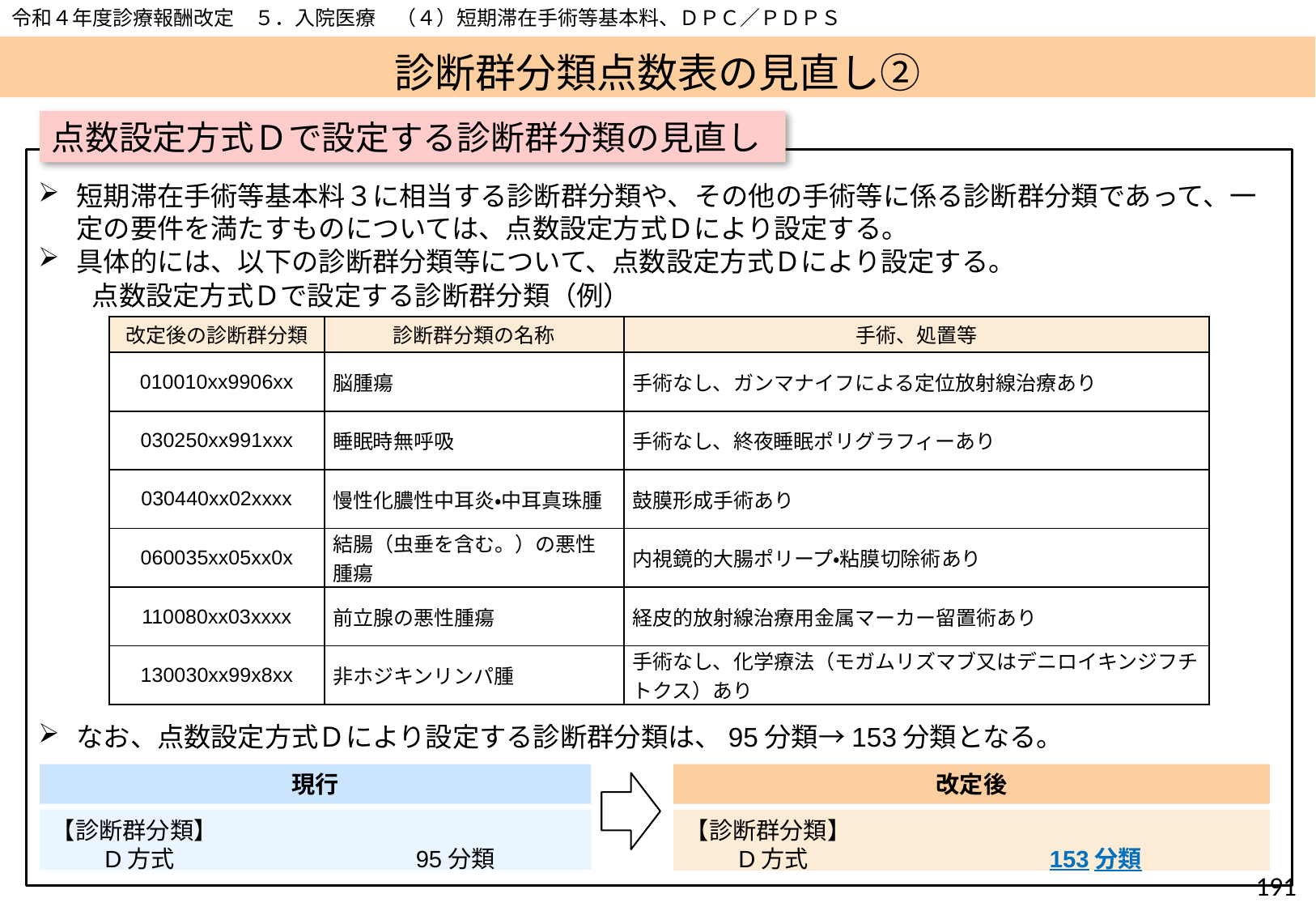

令和４年度診療報酬改定　５．入院医療　（４）短期滞在手術等基本料、ＤＰＣ／ＰＤＰＳ
# 診断群分類点数表の見直し②
点数設定方式Ｄで設定する診断群分類の見直し

短期滞在手術等基本料３に相当する診断群分類や、その他の手術等に係る診断群分類であって、一定の要件を満たすものについては、点数設定方式Ｄにより設定する。
具体的には、以下の診断群分類等について、点数設定方式Ｄにより設定する。

　　点数設定方式Ｄで設定する診断群分類（例）

なお、点数設定方式Ｄにより設定する診断群分類は、95分類→153分類となる。
| 改定後の診断群分類 | 診断群分類の名称 | 手術、処置等 |
| --- | --- | --- |
| 010010xx9906xx | 脳腫瘍 | 手術なし、ガンマナイフによる定位放射線治療あり |
| 030250xx991xxx | 睡眠時無呼吸 | 手術なし、終夜睡眠ポリグラフィーあり |
| 030440xx02xxxx | 慢性化膿性中耳炎・中耳真珠腫 | 鼓膜形成手術あり |
| 060035xx05xx0x | 結腸（虫垂を含む。）の悪性腫瘍 | 内視鏡的大腸ポリープ・粘膜切除術あり |
| 110080xx03xxxx | 前立腺の悪性腫瘍 | 経皮的放射線治療用金属マーカー留置術あり |
| 130030xx99x8xx | 非ホジキンリンパ腫 | 手術なし、化学療法（モガムリズマブ又はデニロイキンジフチトクス）あり |
現行
改定後

【診断群分類】
　　D方式		95分類
【診断群分類】
　　D方式		153分類
191